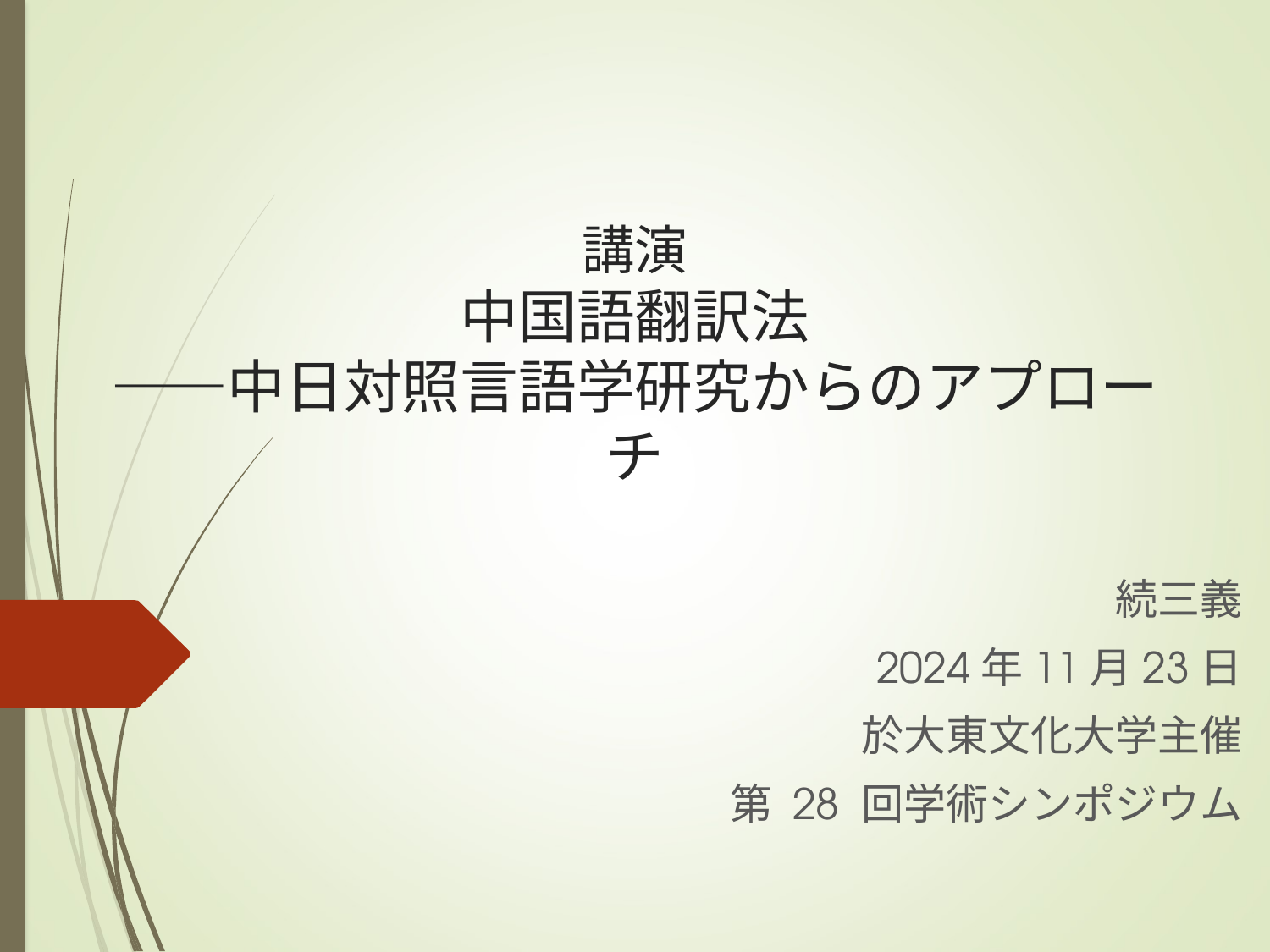

# 講演 中国語翻訳法 ――中日対照言語学研究からのアプローチ
続三義
2024年11月23日
於大東文化大学主催
第 28 回学術シンポジウム